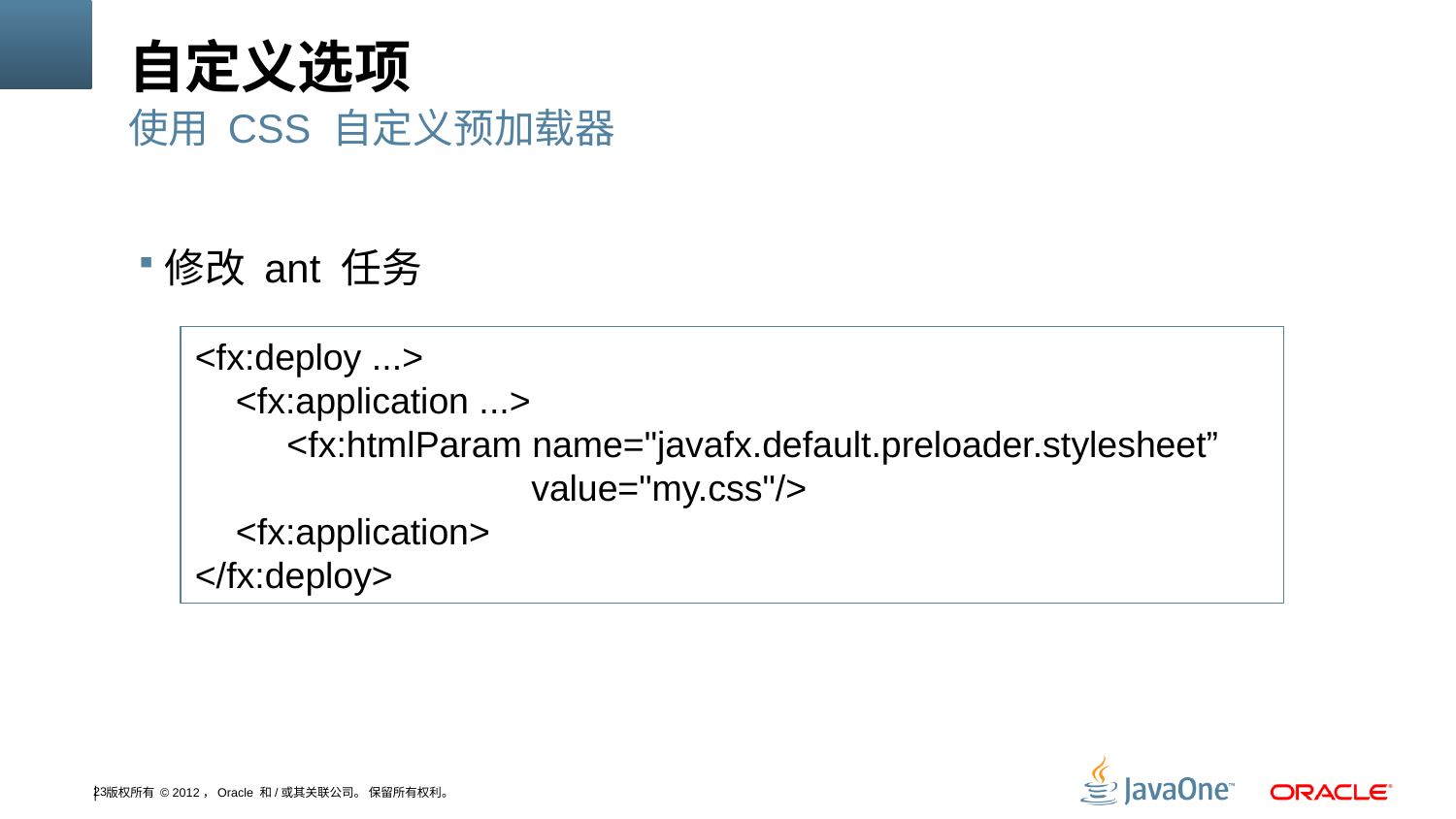

# 自定义选项
使用 CSS 自定义预加载器
修改 ant 任务
<fx:deploy ...>
    <fx:application ...>
         <fx:htmlParam name="javafx.default.preloader.stylesheet”
                                 value="my.css"/>
    <fx:application>
</fx:deploy>